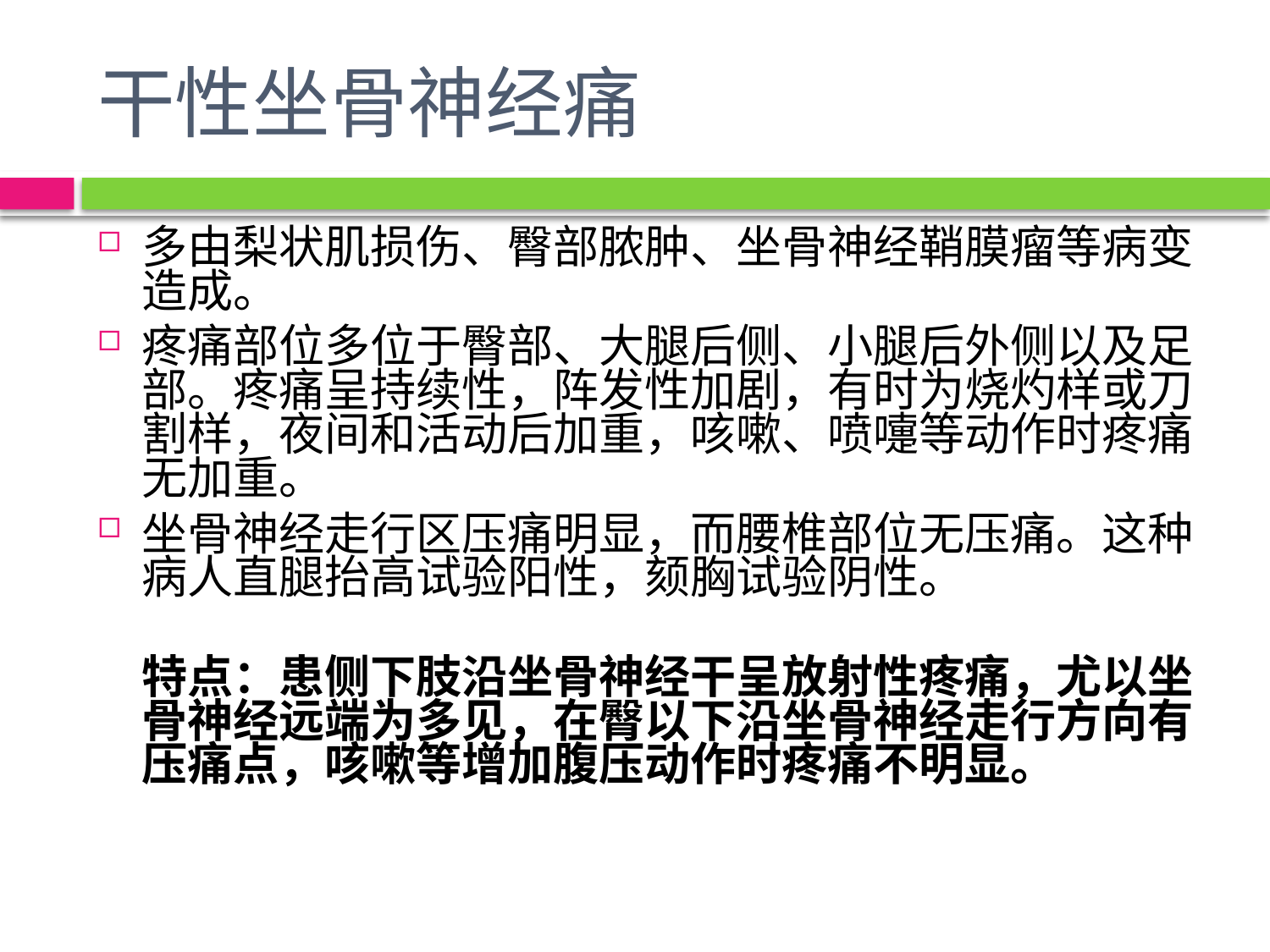

# 干性坐骨神经痛
多由梨状肌损伤、臀部脓肿、坐骨神经鞘膜瘤等病变造成。
疼痛部位多位于臀部、大腿后侧、小腿后外侧以及足部。疼痛呈持续性，阵发性加剧，有时为烧灼样或刀割样，夜间和活动后加重，咳嗽、喷嚏等动作时疼痛无加重。
坐骨神经走行区压痛明显，而腰椎部位无压痛。这种病人直腿抬高试验阳性，颏胸试验阴性。
特点：患侧下肢沿坐骨神经干呈放射性疼痛，尤以坐骨神经远端为多见，在臀以下沿坐骨神经走行方向有压痛点，咳嗽等增加腹压动作时疼痛不明显。